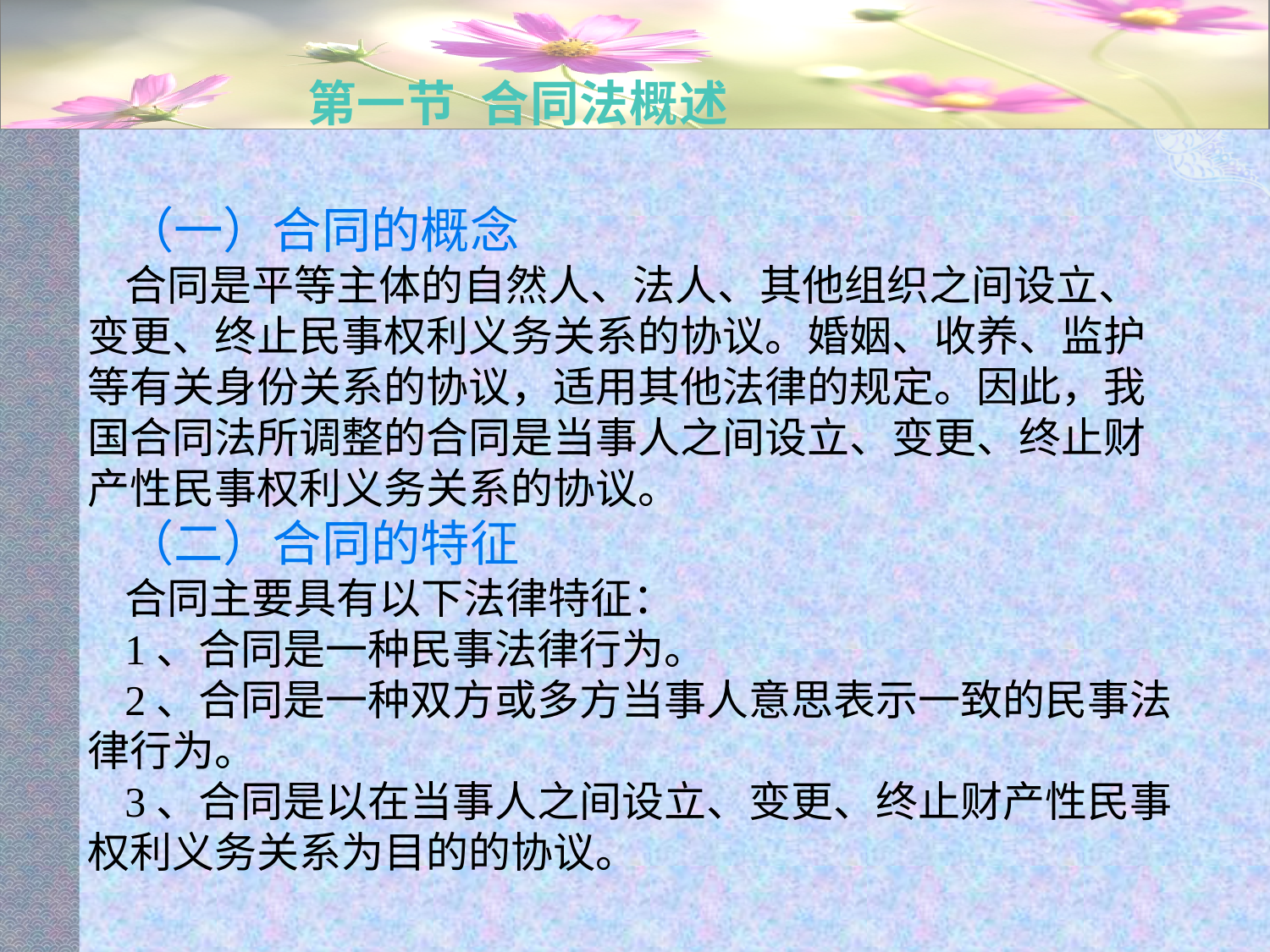

# 第一节  合同法概述
（一）合同的概念
合同是平等主体的自然人、法人、其他组织之间设立、变更、终止民事权利义务关系的协议。婚姻、收养、监护等有关身份关系的协议，适用其他法律的规定。因此，我国合同法所调整的合同是当事人之间设立、变更、终止财产性民事权利义务关系的协议。
（二）合同的特征
合同主要具有以下法律特征：
1、合同是一种民事法律行为。
2、合同是一种双方或多方当事人意思表示一致的民事法律行为。
3、合同是以在当事人之间设立、变更、终止财产性民事权利义务关系为目的的协议。